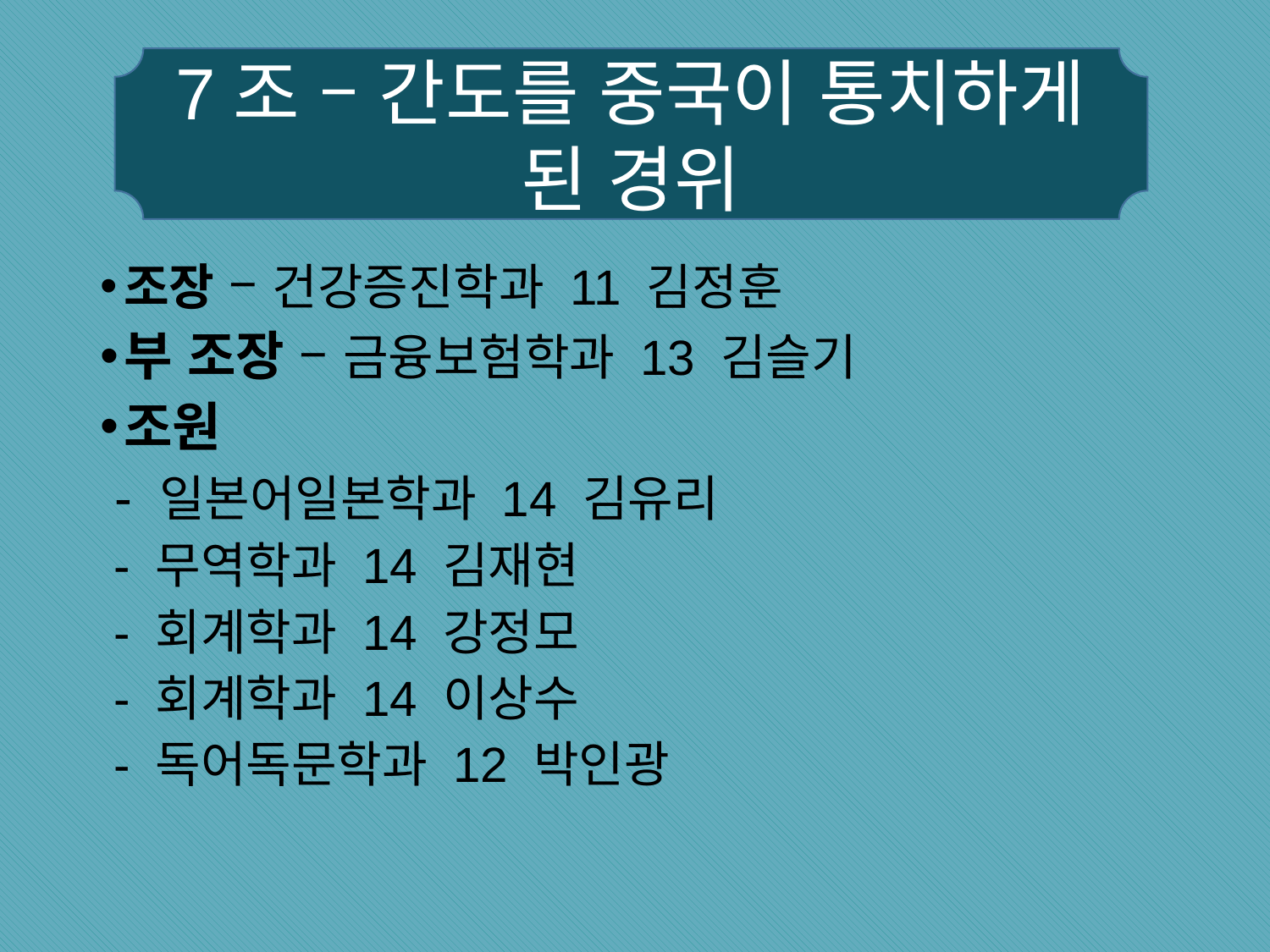

7조 – 간도를 중국이 통치하게 된 경위
조장 – 건강증진학과 11 김정훈
부 조장 – 금융보험학과 13 김슬기
조원
 - 일본어일본학과 14 김유리
 - 무역학과 14 김재현
 - 회계학과 14 강정모
 - 회계학과 14 이상수
 - 독어독문학과 12 박인광